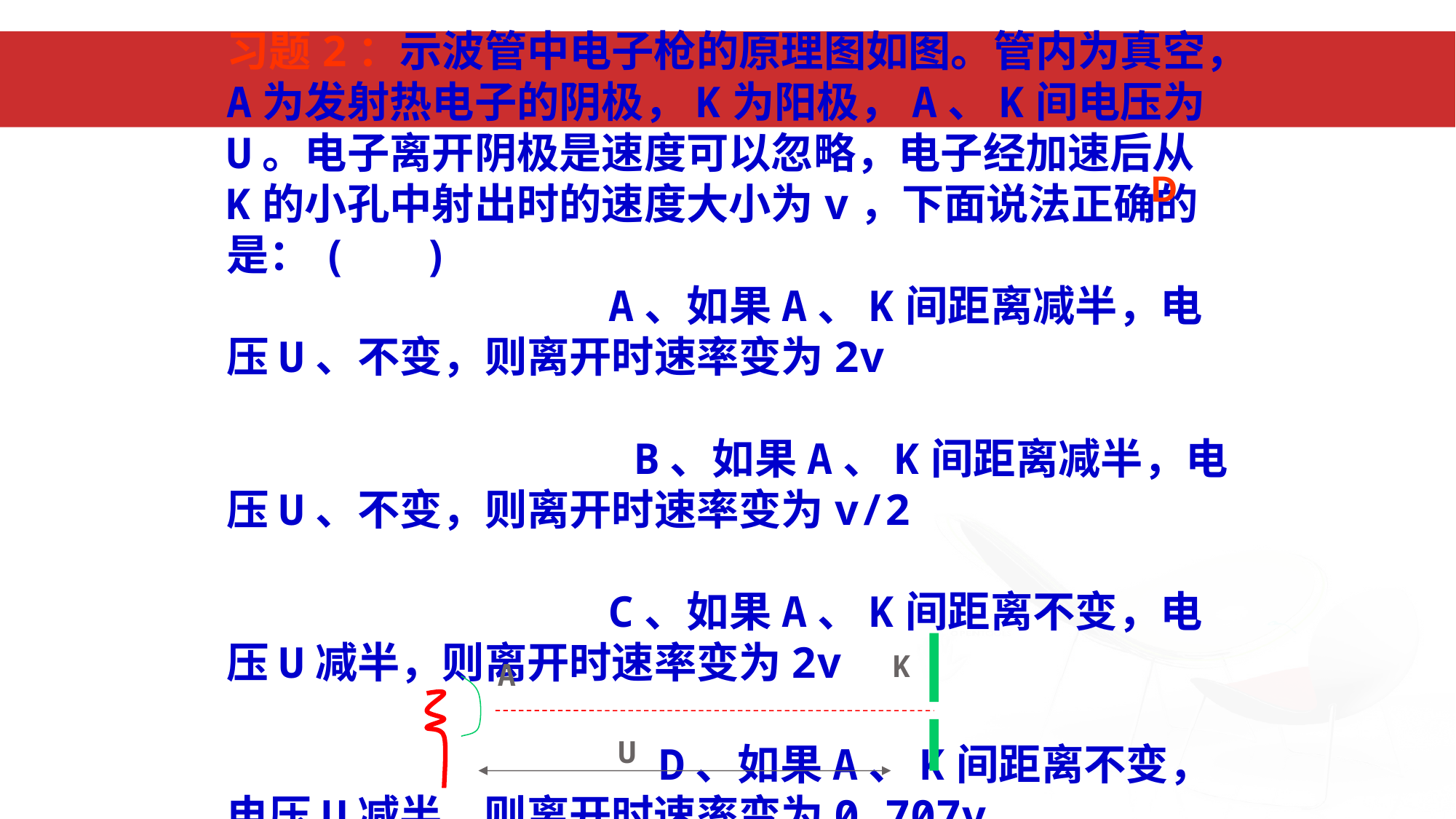

习题2：示波管中电子枪的原理图如图。管内为真空，A为发射热电子的阴极，K为阳极，A、K间电压为U。电子离开阴极是速度可以忽略，电子经加速后从K的小孔中射出时的速度大小为v，下面说法正确的是：(   )                                              A、如果A、K间距离减半，电压U、不变，则离开时速率变为2v                                                                      B、如果A、K间距离减半，电压U、不变，则离开时速率变为v/2                                                                    C、如果A、K间距离不变，电压U减半，则离开时速率变为2v                                                                         D、如果A、K间距离不变，电压U减半，则离开时速率变为0.707v
D

K
A

U